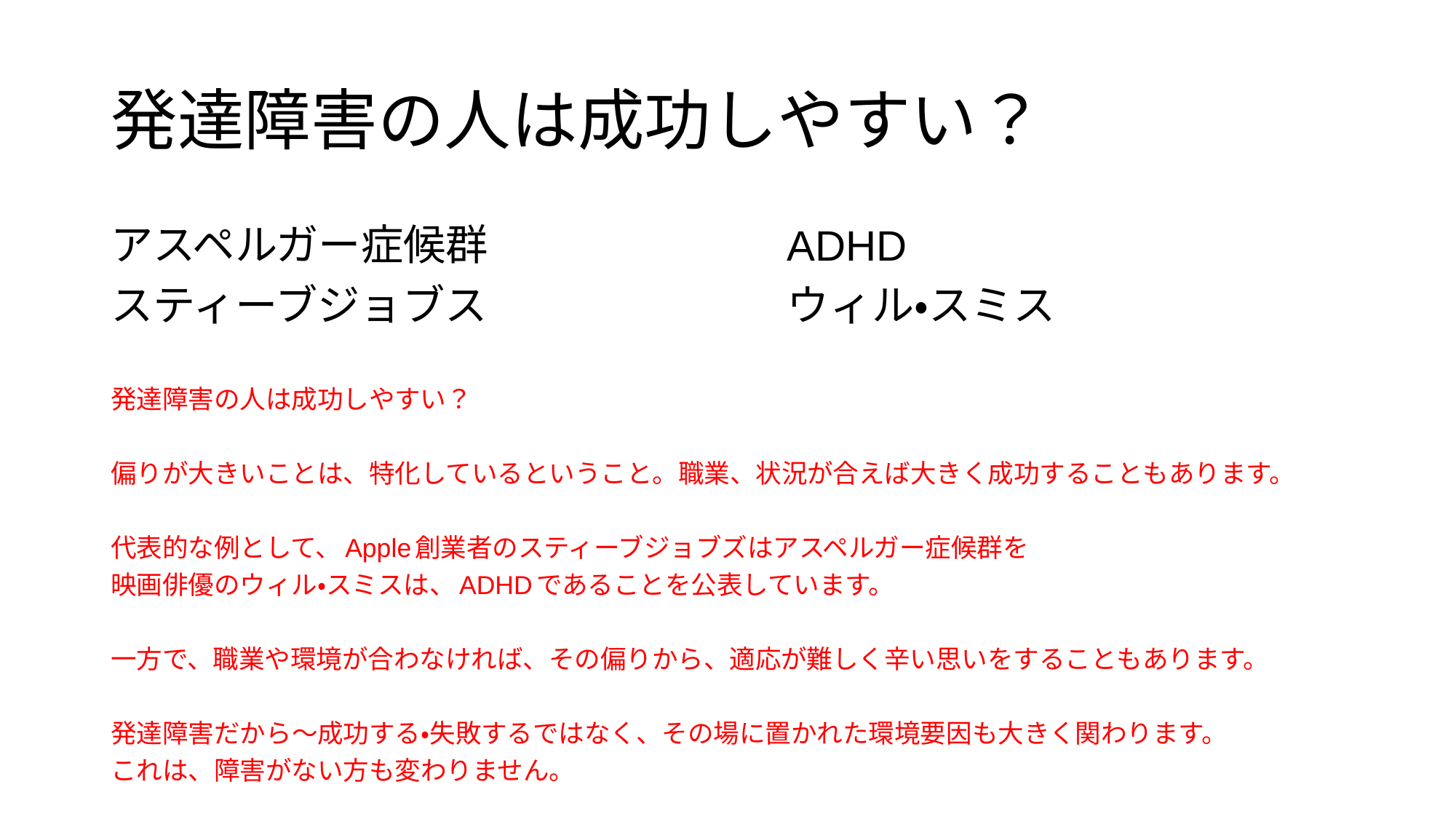

# 発達障害の人は成功しやすい？
アスペルガー症候群
ADHD
ウィル・スミス
スティーブジョブス

発達障害の人は成功しやすい？

偏りが大きいことは、特化しているということ。職業、状況が合えば大きく成功することもあります。

代表的な例として、Apple創業者のスティーブジョブズはアスペルガー症候群を
映画俳優のウィル・スミスは、ADHDであることを公表しています。

一方で、職業や環境が合わなければ、その偏りから、適応が難しく辛い思いをすることもあります。

発達障害だから〜成功する・失敗するではなく、その場に置かれた環境要因も大きく関わります。
これは、障害がない方も変わりません。